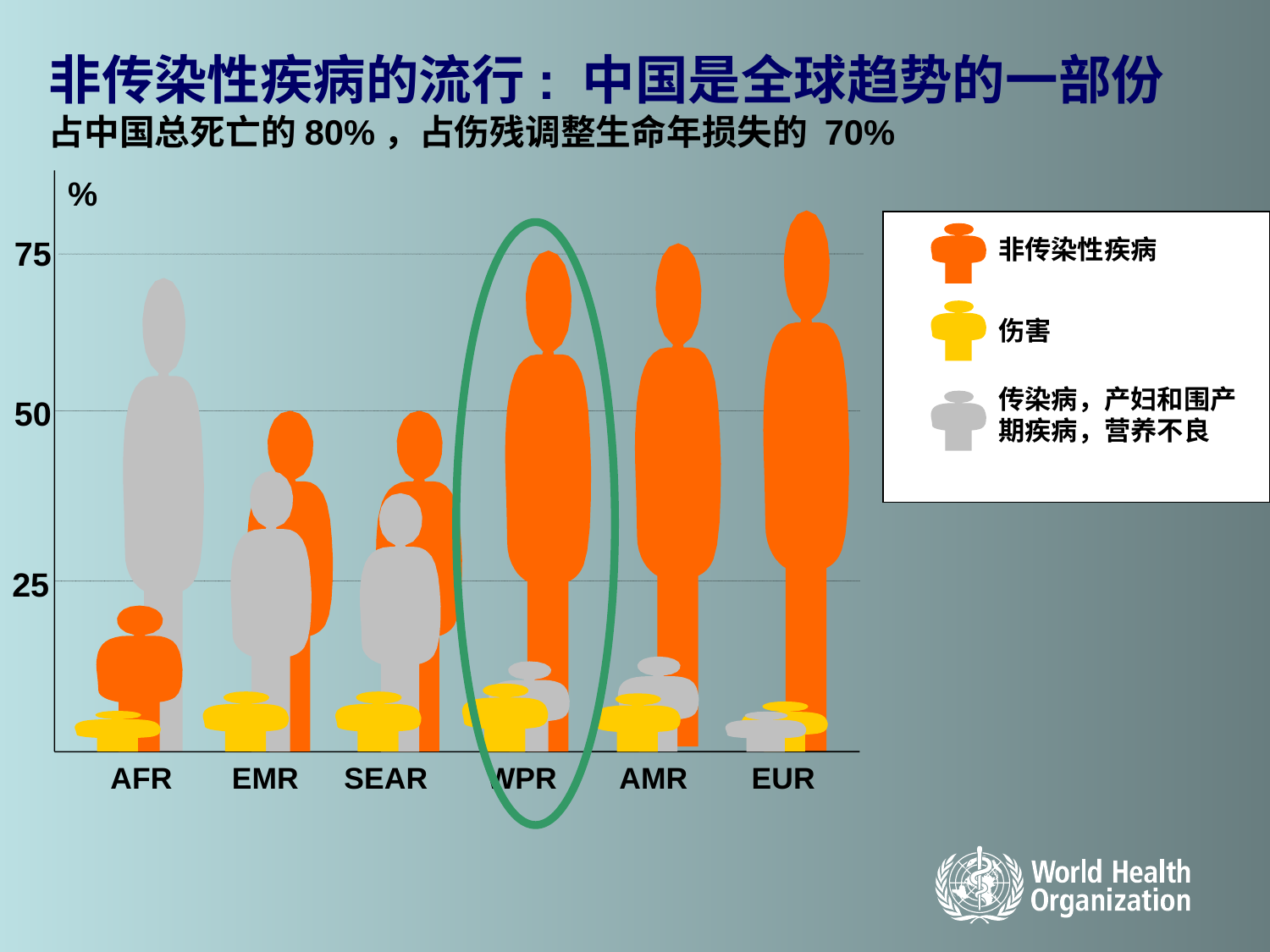

非传染性疾病的流行: 中国是全球趋势的一部份
占中国总死亡的80%，占伤残调整生命年损失的 70%

%

非传染性疾病
75

伤害
传染病，产妇和围产期疾病，营养不良
50

25

EMR
SEAR
WPR
EUR
AFR
AMR